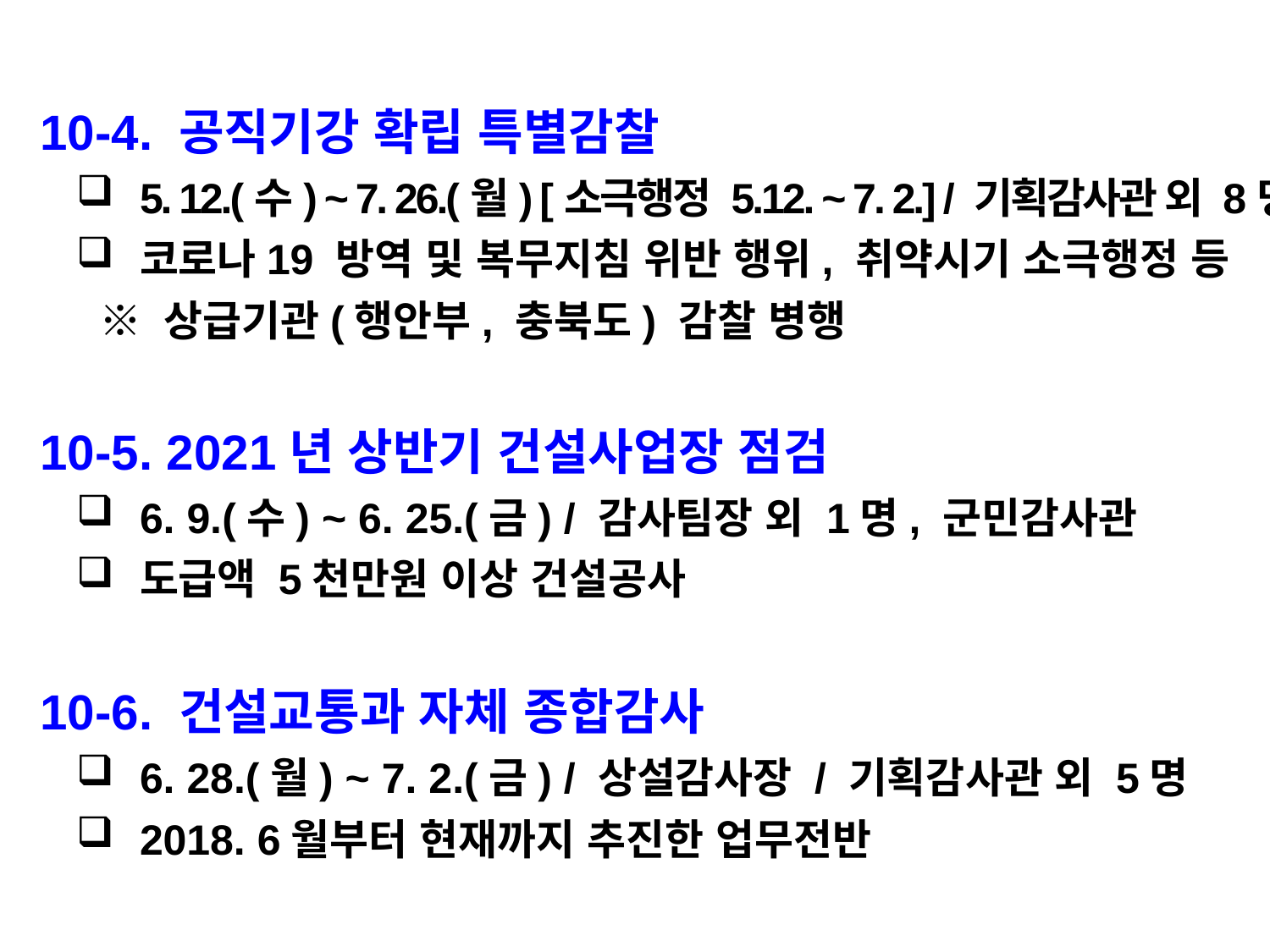

10-4. 공직기강 확립 특별감찰
5. 12.(수) ~ 7. 26.(월) [소극행정 5.12. ~ 7. 2.] / 기획감사관 외 8명
코로나19 방역 및 복무지침 위반 행위, 취약시기 소극행정 등
  ※ 상급기관(행안부, 충북도) 감찰 병행

  10-5. 2021년 상반기 건설사업장 점검
6. 9.(수) ~ 6. 25.(금) / 감사팀장 외 1명, 군민감사관
도급액 5천만원 이상 건설공사

  10-6. 건설교통과 자체 종합감사
6. 28.(월) ~ 7. 2.(금) / 상설감사장 / 기획감사관 외 5명
2018. 6월부터 현재까지 추진한 업무전반